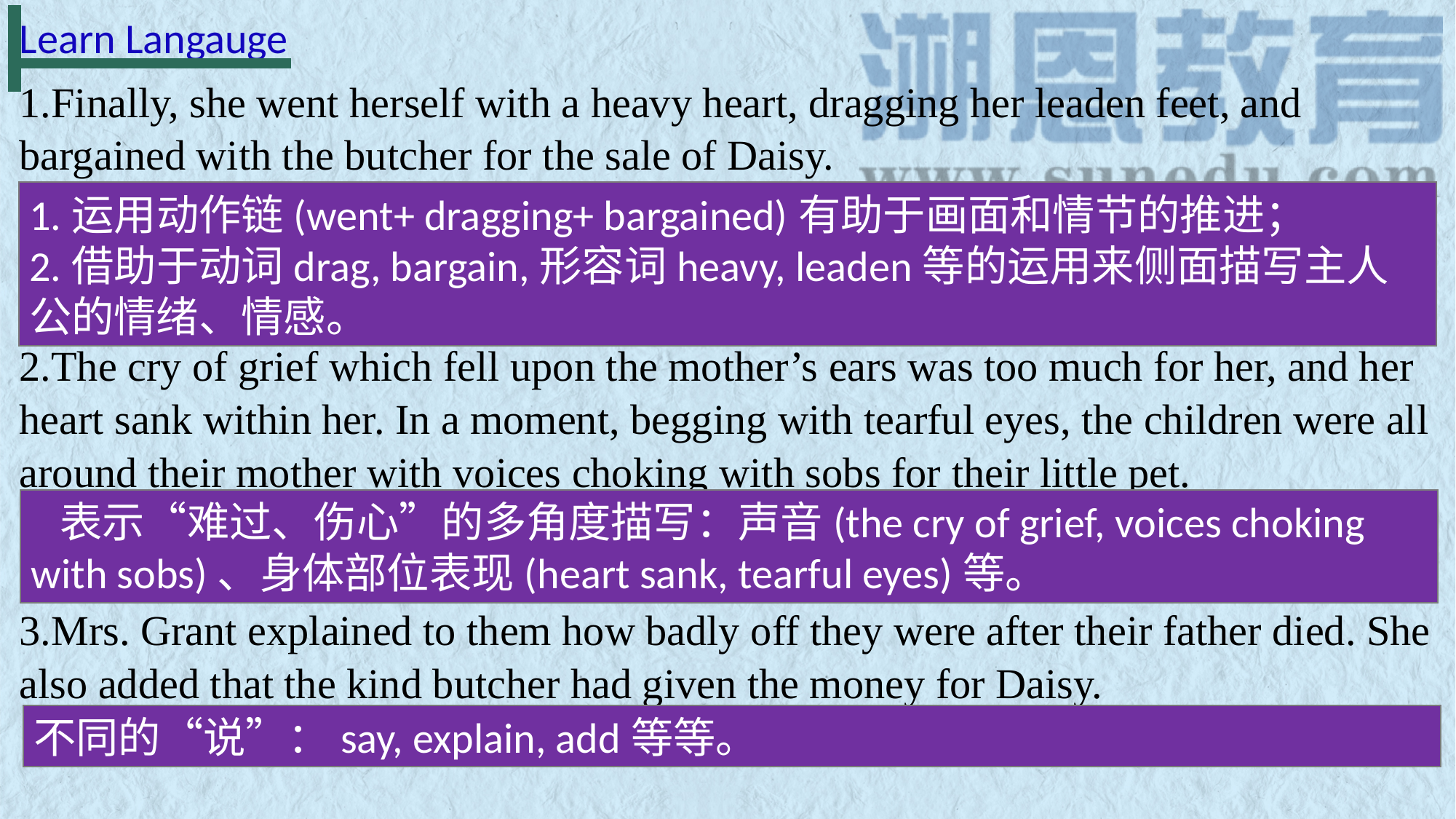

Learn Langauge

1.Finally, she went herself with a heavy heart, dragging her leaden feet, and bargained with the butcher for the sale of Daisy.

2.The cry of grief which fell upon the mother’s ears was too much for her, and her heart sank within her. In a moment, begging with tearful eyes, the children were all around their mother with voices choking with sobs for their little pet.

3.Mrs. Grant explained to them how badly off they were after their father died. She also added that the kind butcher had given the money for Daisy.
1.运用动作链(went+ dragging+ bargained)有助于画面和情节的推进；
2.借助于动词drag, bargain,形容词heavy, leaden等的运用来侧面描写主人公的情绪、情感。
  表示“难过、伤心”的多角度描写：声音(the cry of grief, voices choking with sobs)、身体部位表现(heart sank, tearful eyes)等。
不同的“说”：say, explain, add等等。